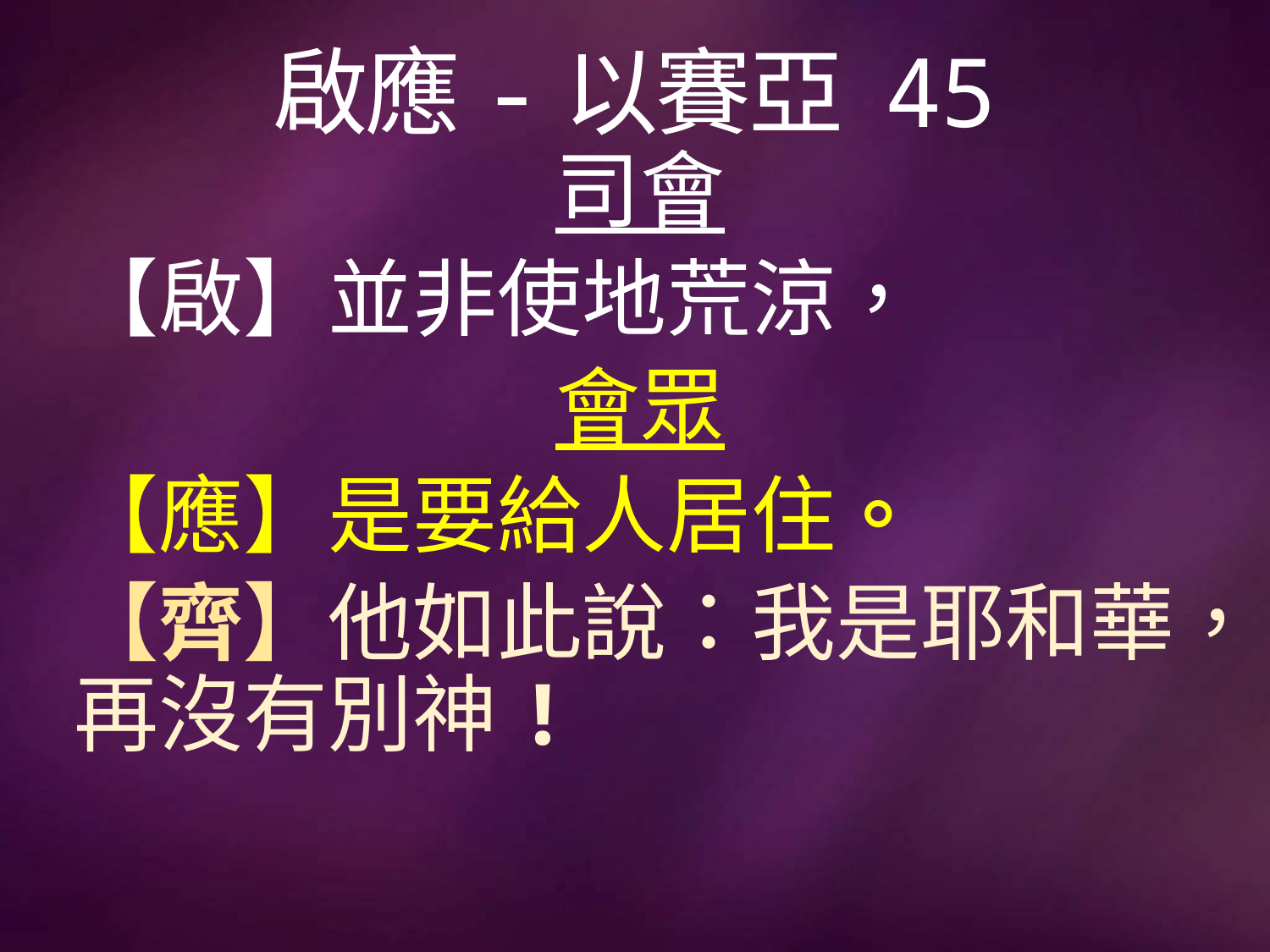

# 啟應-以賽亞 45
司會
【啟】並非使地荒涼，
會眾
【應】是要給人居住。
【齊】他如此說：我是耶和華，再沒有別神!